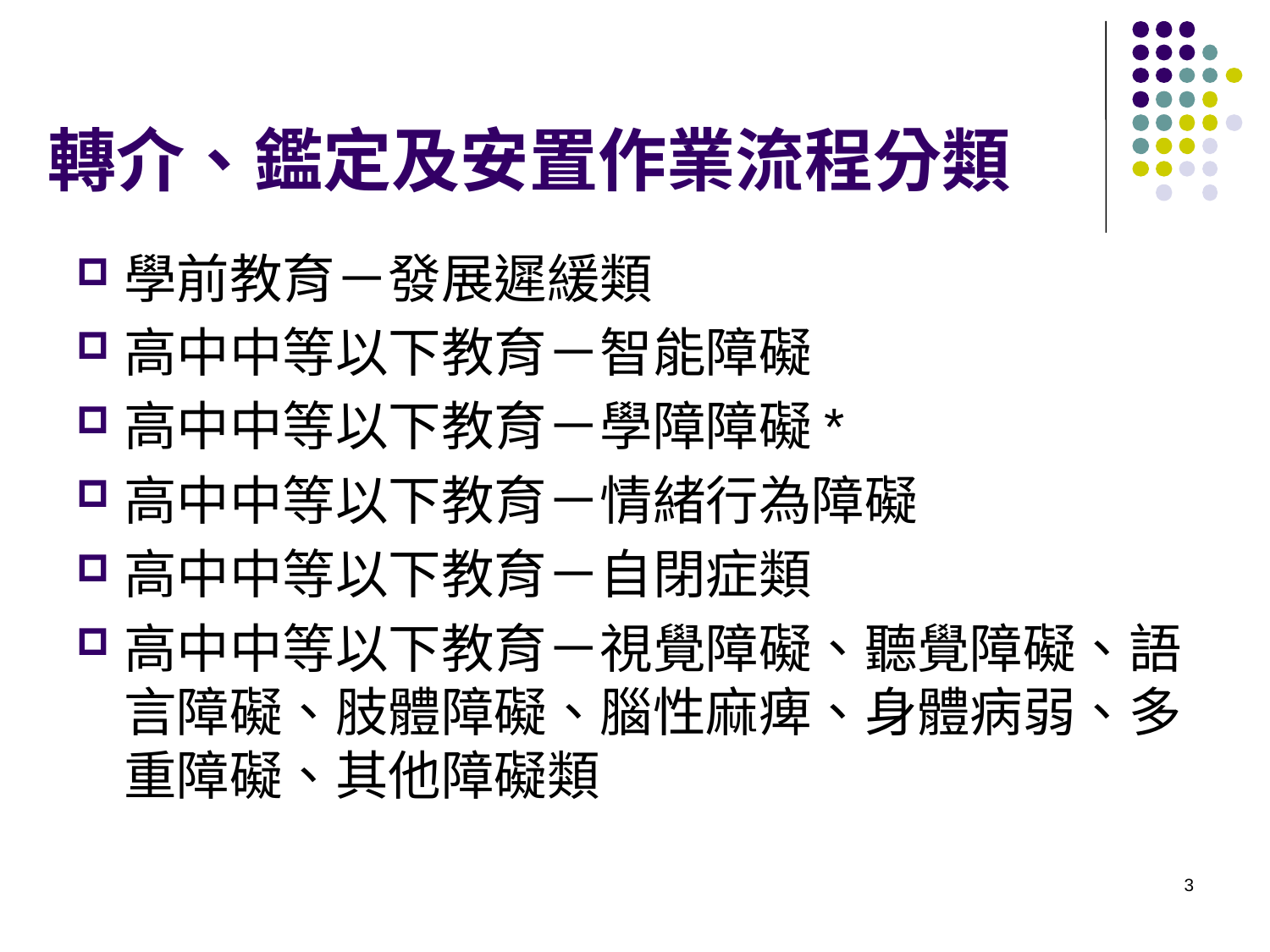

# 轉介、鑑定及安置作業流程分類
學前教育－發展遲緩類
高中中等以下教育－智能障礙
高中中等以下教育－學障障礙*
高中中等以下教育－情緒行為障礙
高中中等以下教育－自閉症類
高中中等以下教育－視覺障礙、聽覺障礙、語言障礙、肢體障礙、腦性麻痺、身體病弱、多重障礙、其他障礙類

3